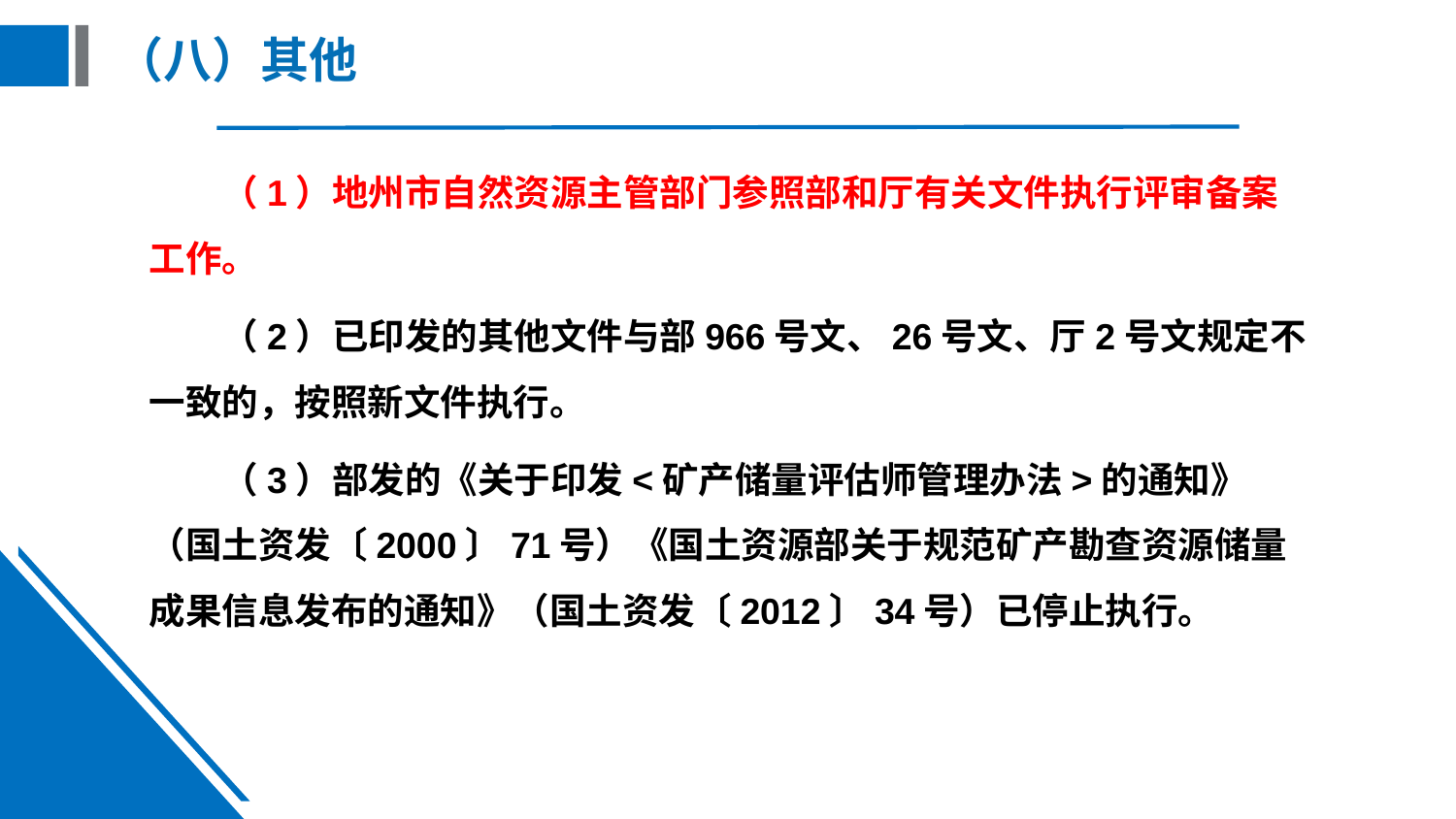

# （八）其他
（1）地州市自然资源主管部门参照部和厅有关文件执行评审备案工作。
（2）已印发的其他文件与部966号文、26号文、厅2号文规定不一致的，按照新文件执行。
（3）部发的《关于印发<矿产储量评估师管理办法>的通知》（国土资发〔2000〕71号）《国土资源部关于规范矿产勘查资源储量成果信息发布的通知》（国土资发〔2012〕34号）已停止执行。
55